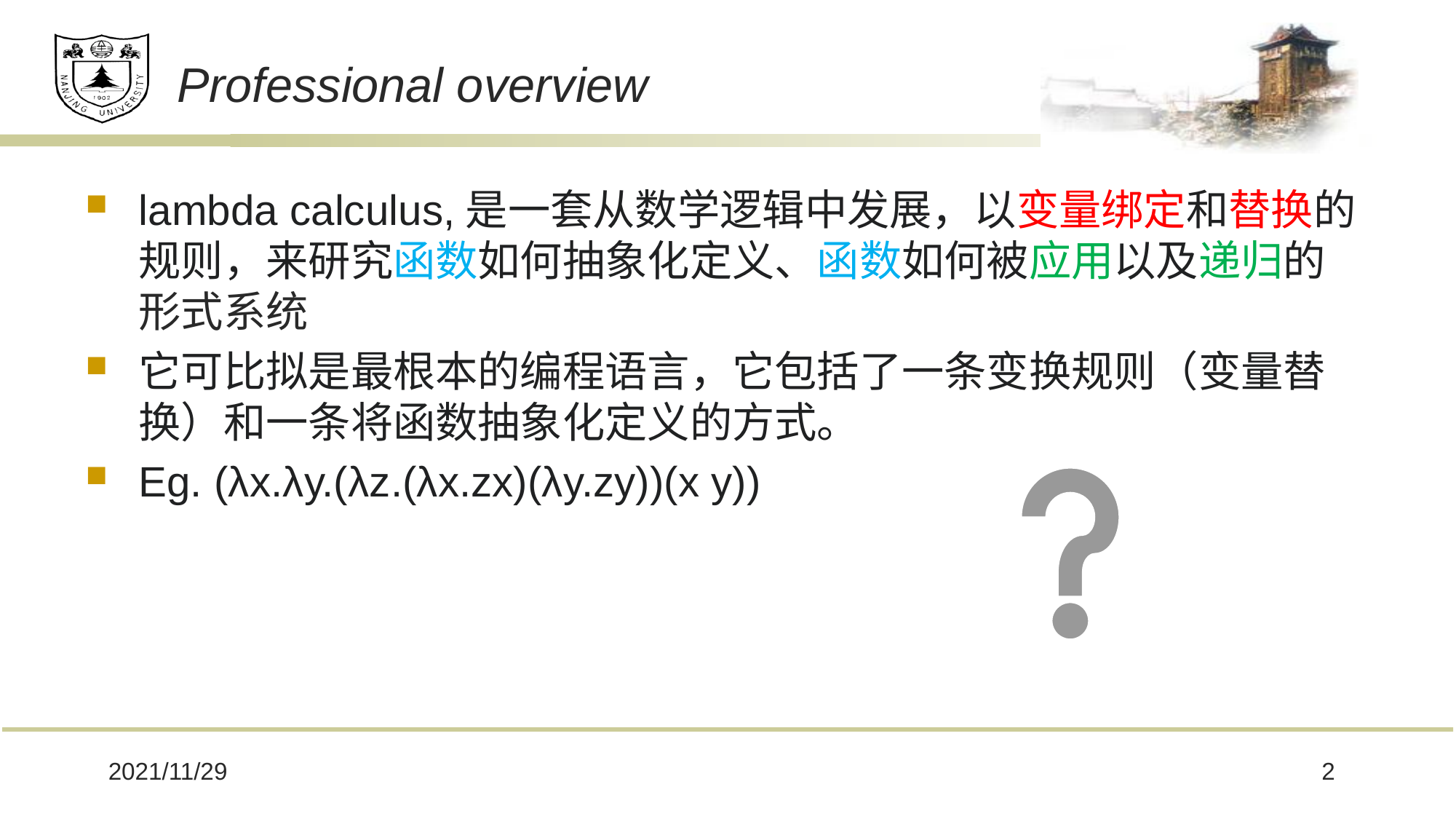

# Professional overview
lambda calculus,是一套从数学逻辑中发展，以变量绑定和替换的规则，来研究函数如何抽象化定义、函数如何被应用以及递归的形式系统
它可比拟是最根本的编程语言，它包括了一条变换规则（变量替换）和一条将函数抽象化定义的方式。
Eg. (λx.λy.(λz.(λx.zx)(λy.zy))(x y))

2021/11/29
2